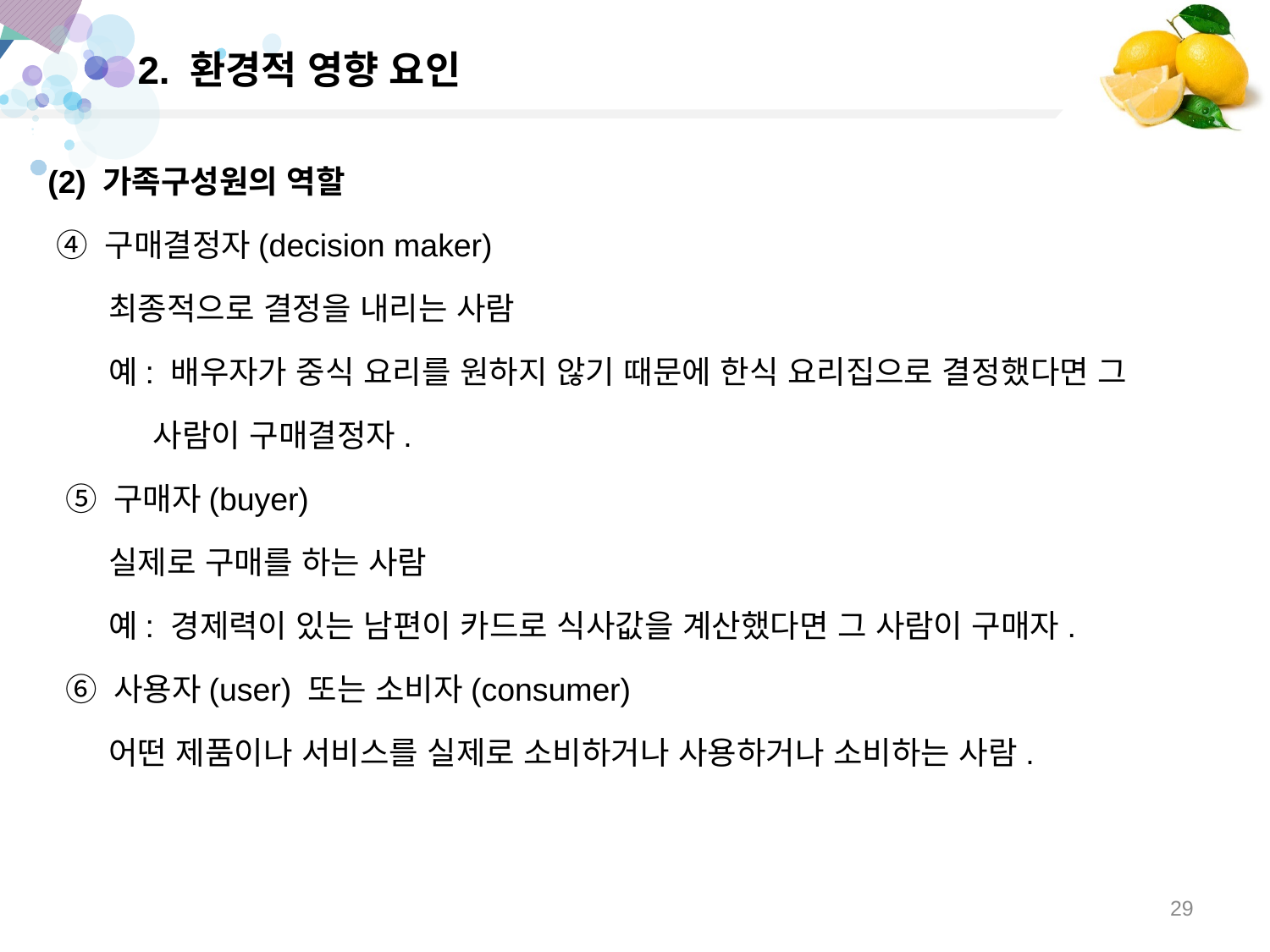

2. 환경적 영향 요인
(2) 가족구성원의 역할
 ④ 구매결정자(decision maker)
      최종적으로 결정을 내리는 사람
      예: 배우자가 중식 요리를 원하지 않기 때문에 한식 요리집으로 결정했다면 그
           사람이 구매결정자.
  ⑤ 구매자(buyer)
      실제로 구매를 하는 사람
      예: 경제력이 있는 남편이 카드로 식사값을 계산했다면 그 사람이 구매자.
  ⑥ 사용자(user) 또는 소비자(consumer)
      어떤 제품이나 서비스를 실제로 소비하거나 사용하거나 소비하는 사람.

29